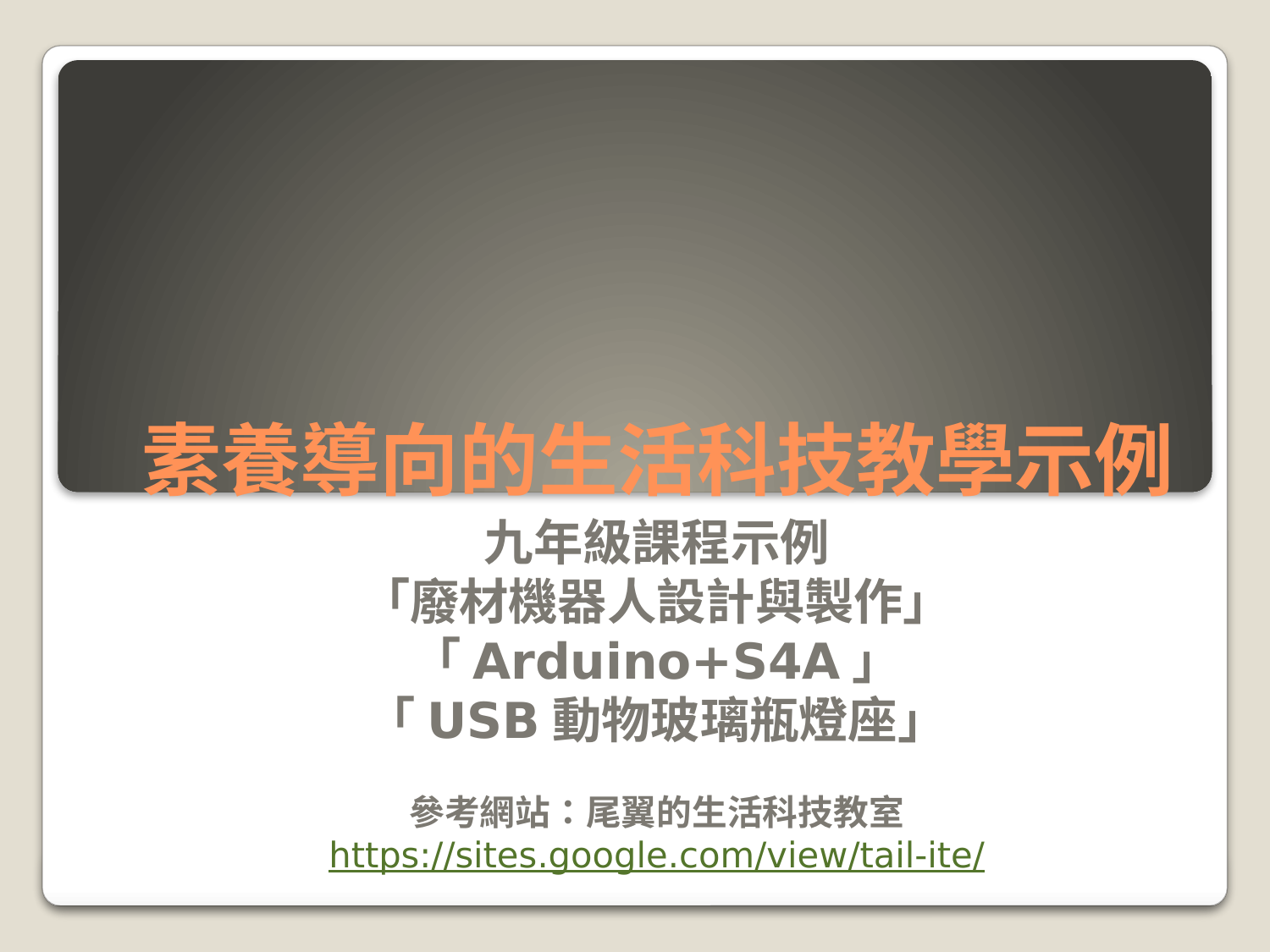

# 素養導向的生活科技教學示例
九年級課程示例
「廢材機器人設計與製作」
「Arduino+S4A」
「USB動物玻璃瓶燈座」

參考網站：尾翼的生活科技教室
https://sites.google.com/view/tail-ite/